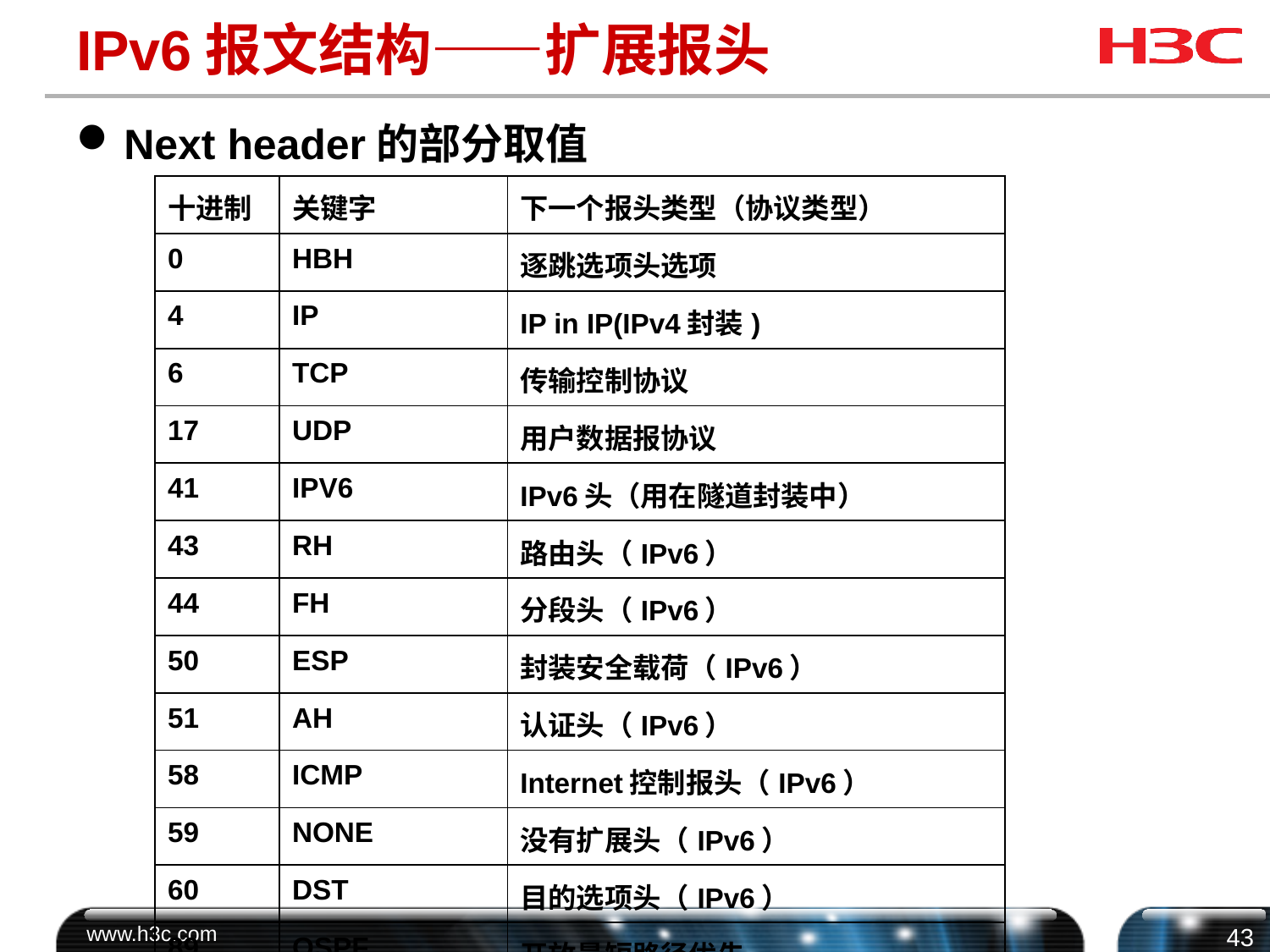

# IPv6报文结构——扩展报头
Next header的部分取值
| 十进制 | 关键字 | 下一个报头类型（协议类型） |
| --- | --- | --- |
| 0 | HBH | 逐跳选项头选项 |
| 4 | IP | IP in IP(IPv4封装) |
| 6 | TCP | 传输控制协议 |
| 17 | UDP | 用户数据报协议 |
| 41 | IPV6 | IPv6头（用在隧道封装中） |
| 43 | RH | 路由头（IPv6） |
| 44 | FH | 分段头（IPv6） |
| 50 | ESP | 封装安全载荷（IPv6） |
| 51 | AH | 认证头（IPv6） |
| 58 | ICMP | Internet控制报头（IPv6） |
| 59 | NONE | 没有扩展头（IPv6） |
| 60 | DST | 目的选项头（IPv6） |
| 89 | OSPF | 开放最短路径优先 |